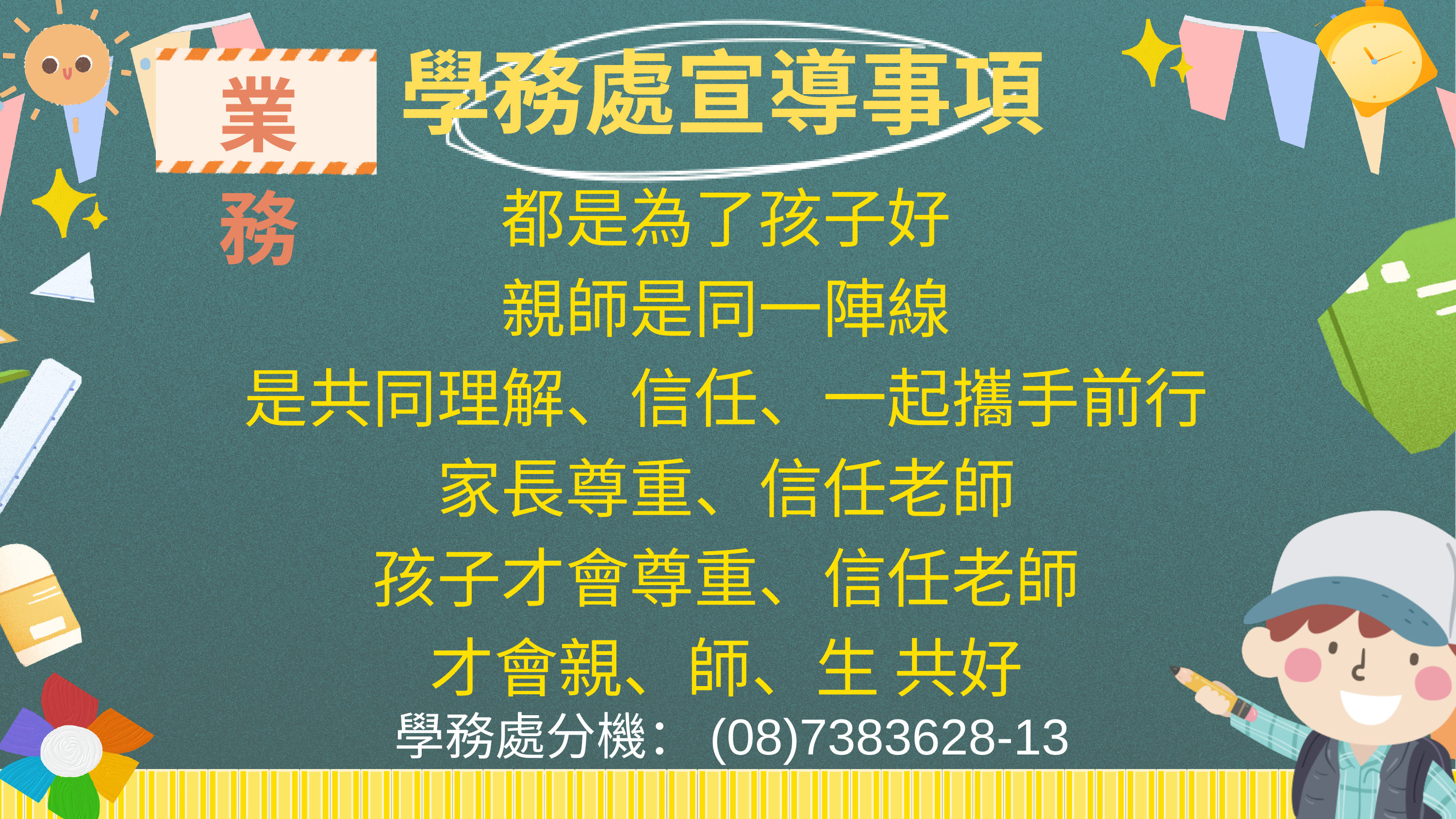

業務

 學務處宣導事項

都是為了孩子好
親師是同一陣線
是共同理解、信任、一起攜手前行
家長尊重、信任老師
孩子才會尊重、信任老師
才會親、師、生 共好

學務處分機：(08)7383628-13